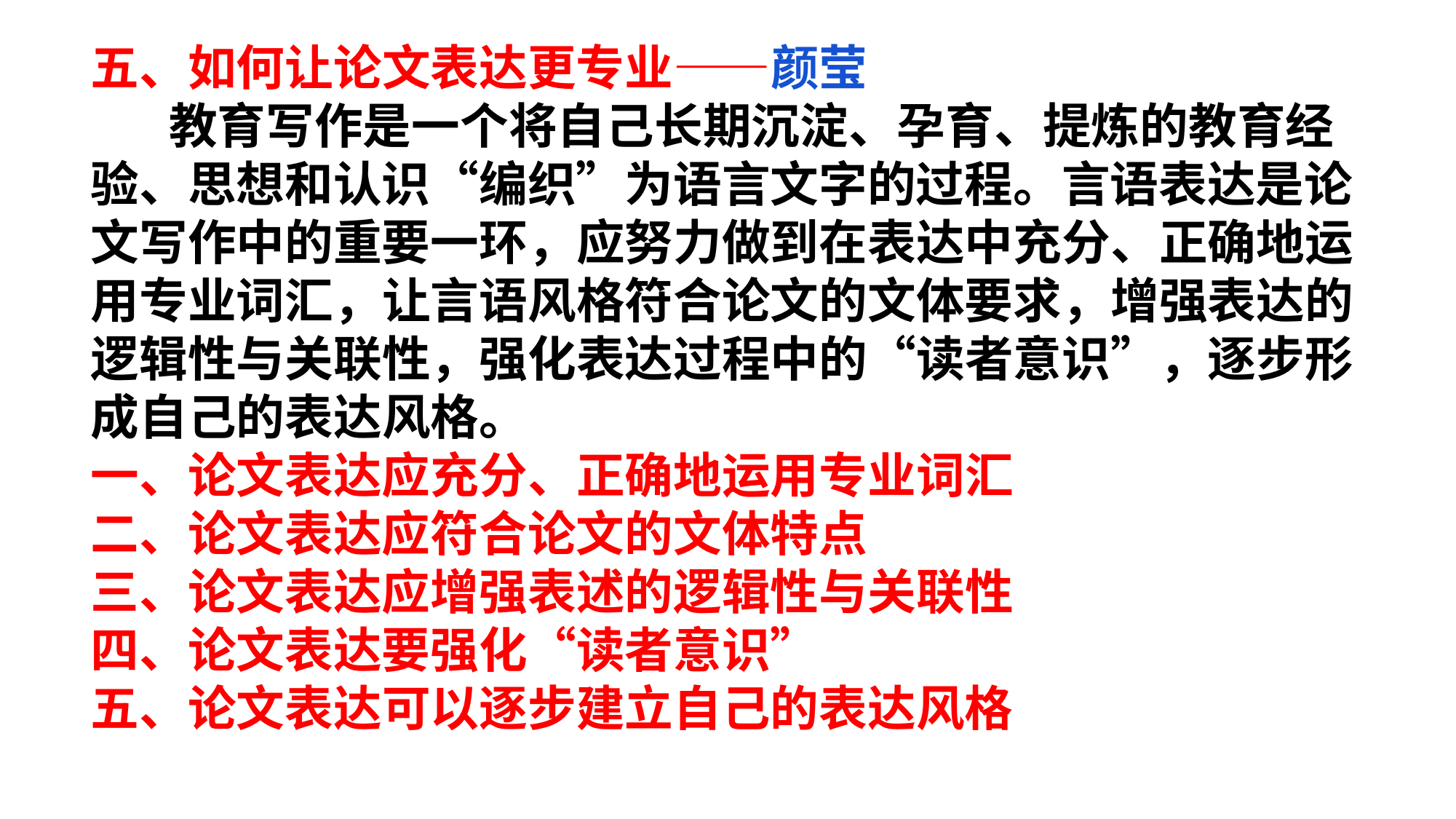

五、如何让论文表达更专业——颜莹
      教育写作是一个将自己长期沉淀、孕育、提炼的教育经验、思想和认识“编织”为语言文字的过程。言语表达是论文写作中的重要一环，应努力做到在表达中充分、正确地运用专业词汇，让言语风格符合论文的文体要求，增强表达的逻辑性与关联性，强化表达过程中的“读者意识”，逐步形成自己的表达风格。
一、论文表达应充分、正确地运用专业词汇
二、论文表达应符合论文的文体特点
三、论文表达应增强表述的逻辑性与关联性
四、论文表达要强化“读者意识”
五、论文表达可以逐步建立自己的表达风格